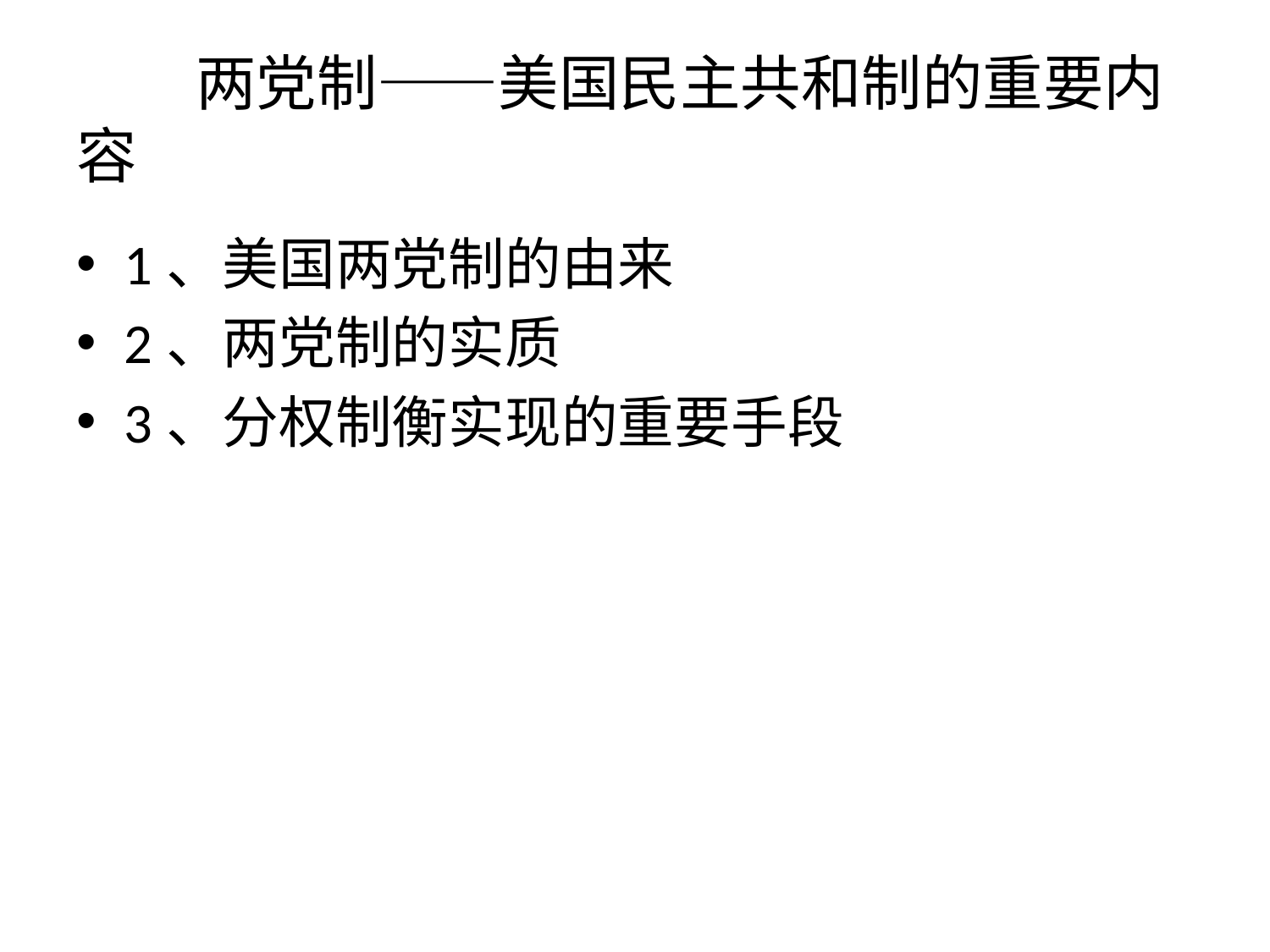

# 两党制——美国民主共和制的重要内容
1、美国两党制的由来
2、两党制的实质
3、分权制衡实现的重要手段